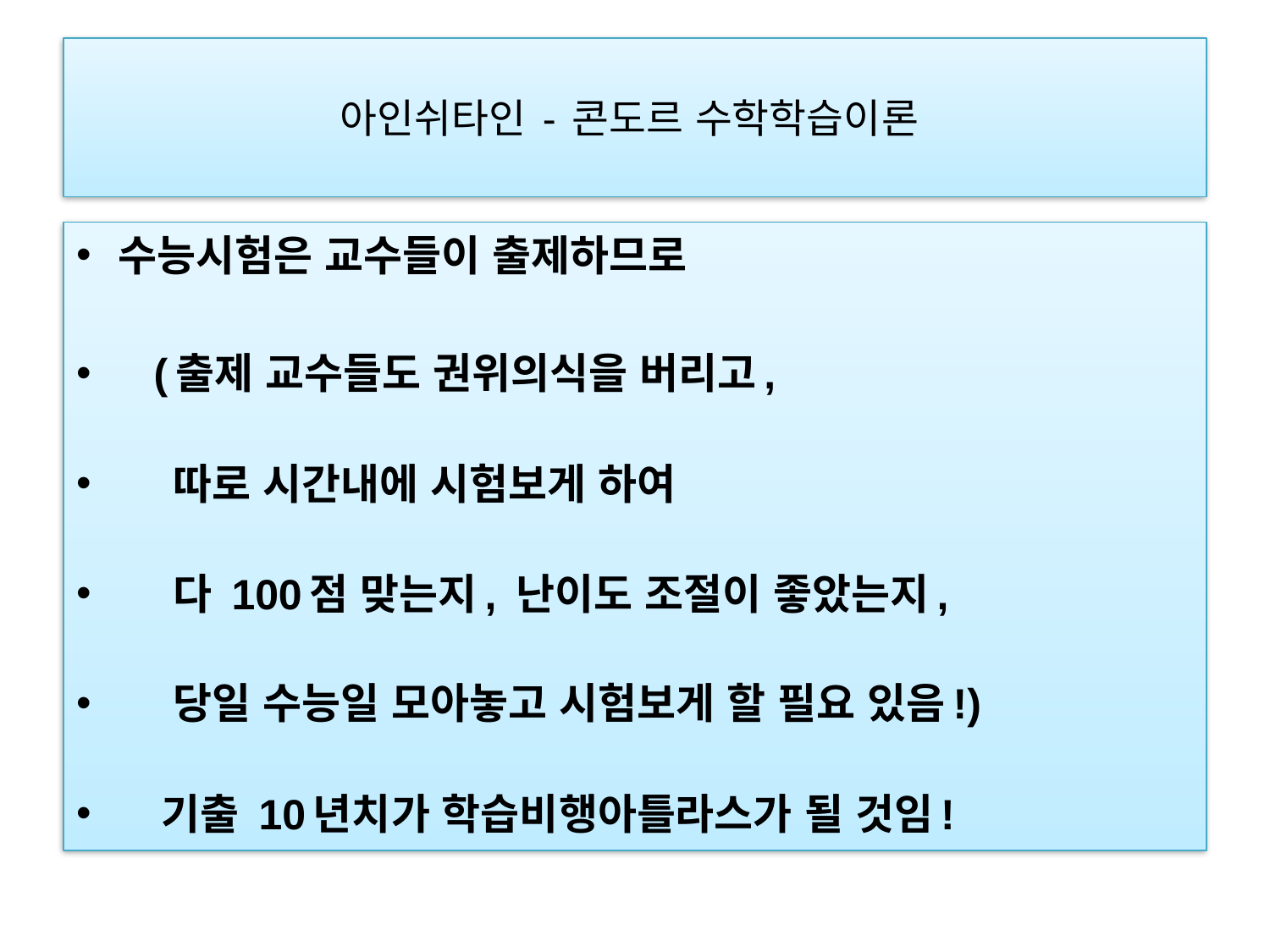

# 아인쉬타인 - 콘도르 수학학습이론
수능시험은 교수들이 출제하므로

   (출제 교수들도 권위의식을 버리고,
    따로 시간내에 시험보게 하여
    다 100점 맞는지, 난이도 조절이 좋았는지,
    당일 수능일 모아놓고 시험보게 할 필요 있음!)
   기출 10년치가 학습비행아틀라스가 될 것임!